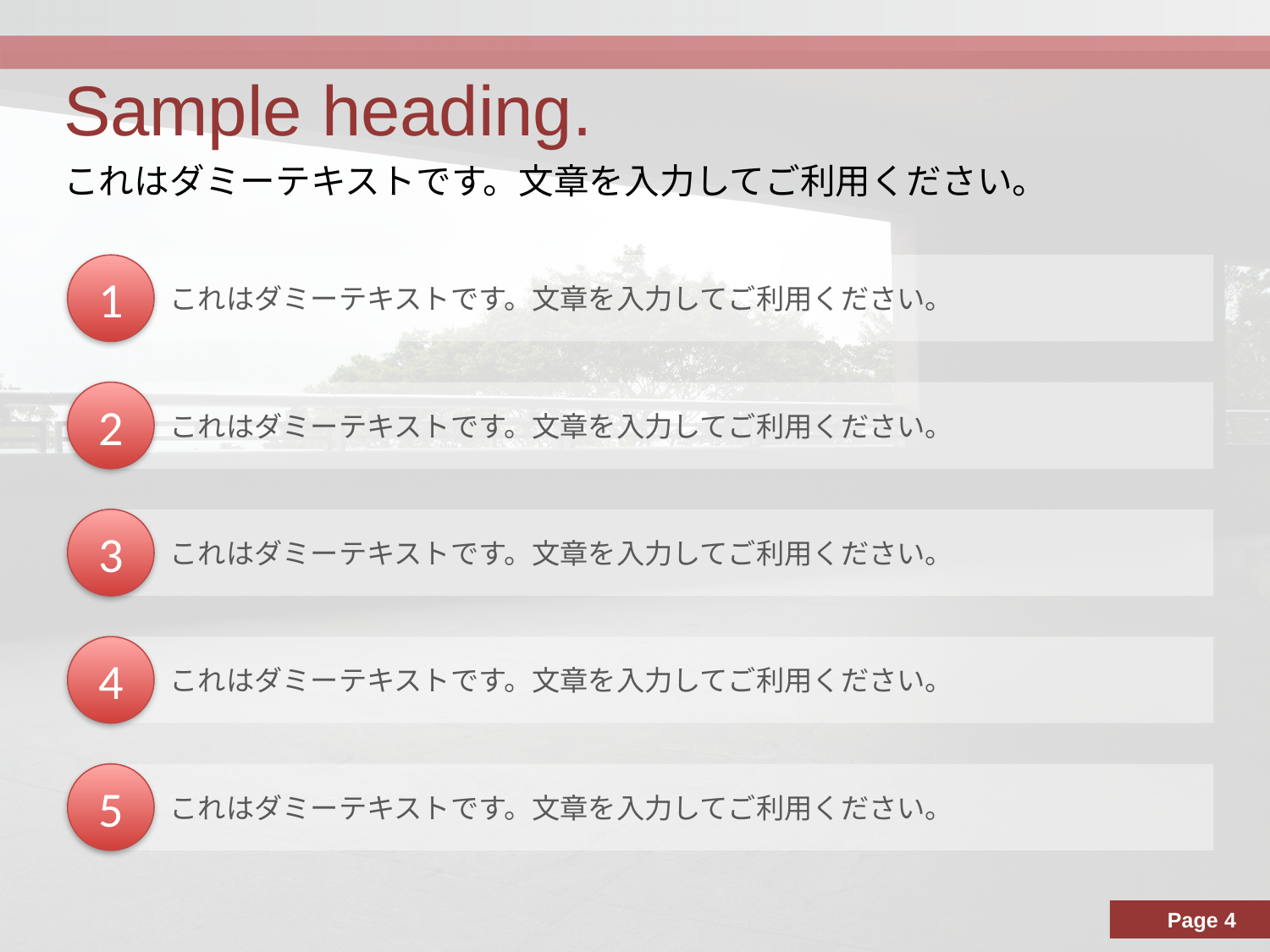

Sample heading.
これはダミーテキストです。文章を入力してご利用ください。
これはダミーテキストです。文章を入力してご利用ください。
1
これはダミーテキストです。文章を入力してご利用ください。
2
これはダミーテキストです。文章を入力してご利用ください。
3
これはダミーテキストです。文章を入力してご利用ください。
4
これはダミーテキストです。文章を入力してご利用ください。
5